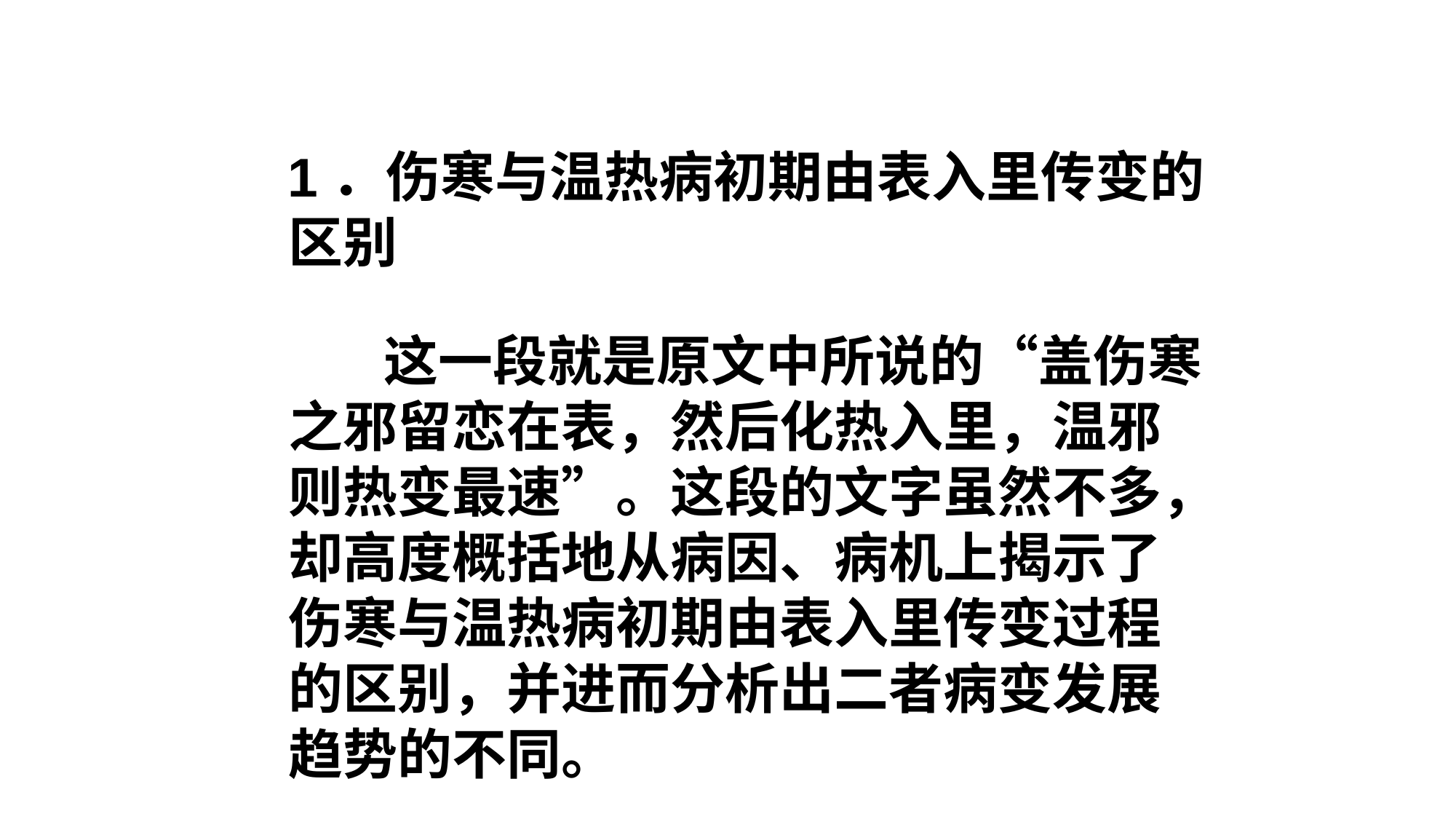

1．伤寒与温热病初期由表入里传变的区别

          这一段就是原文中所说的“盖伤寒之邪留恋在表，然后化热入里，温邪则热变最速”。这段的文字虽然不多，却高度概括地从病因、病机上揭示了伤寒与温热病初期由表入里传变过程的区别，并进而分析出二者病变发展趋势的不同。